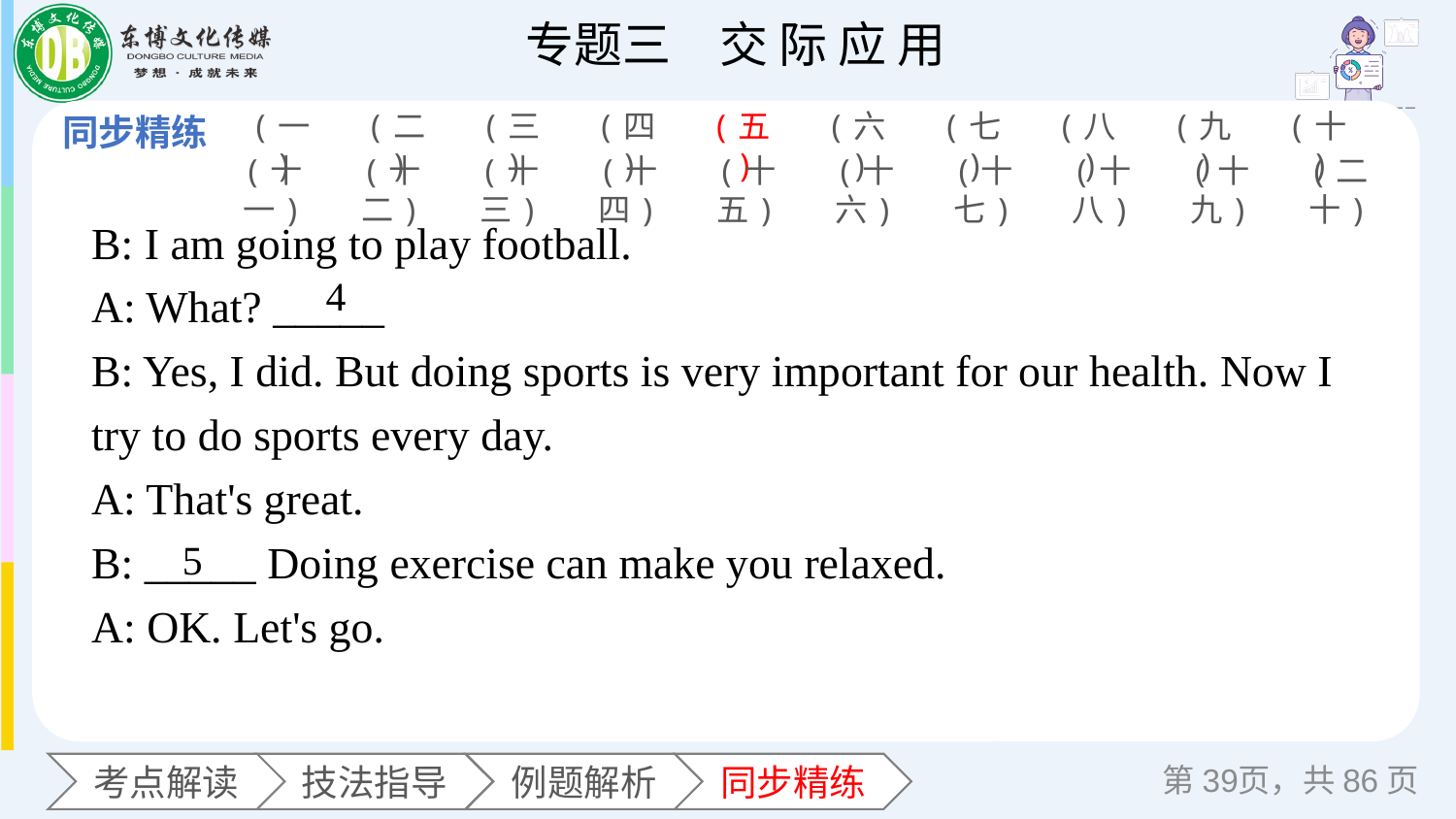

(一)
(二)
(三)
(四)
(五)
(六)
(七)
(八)
(九)
(十)
(十一)
(十二)
(十三)
(十四)
(十五)
(十六)
(十七)
(十八)
(十九)
(二十)
B: I am going to play football.
A: What? _____
B: Yes, I did. But doing sports is very important for our health. Now I try to do sports every day.
A: That's great.
B: _____ Doing exercise can make you relaxed.
A: OK. Let's go.
4
5
第39页，共86页